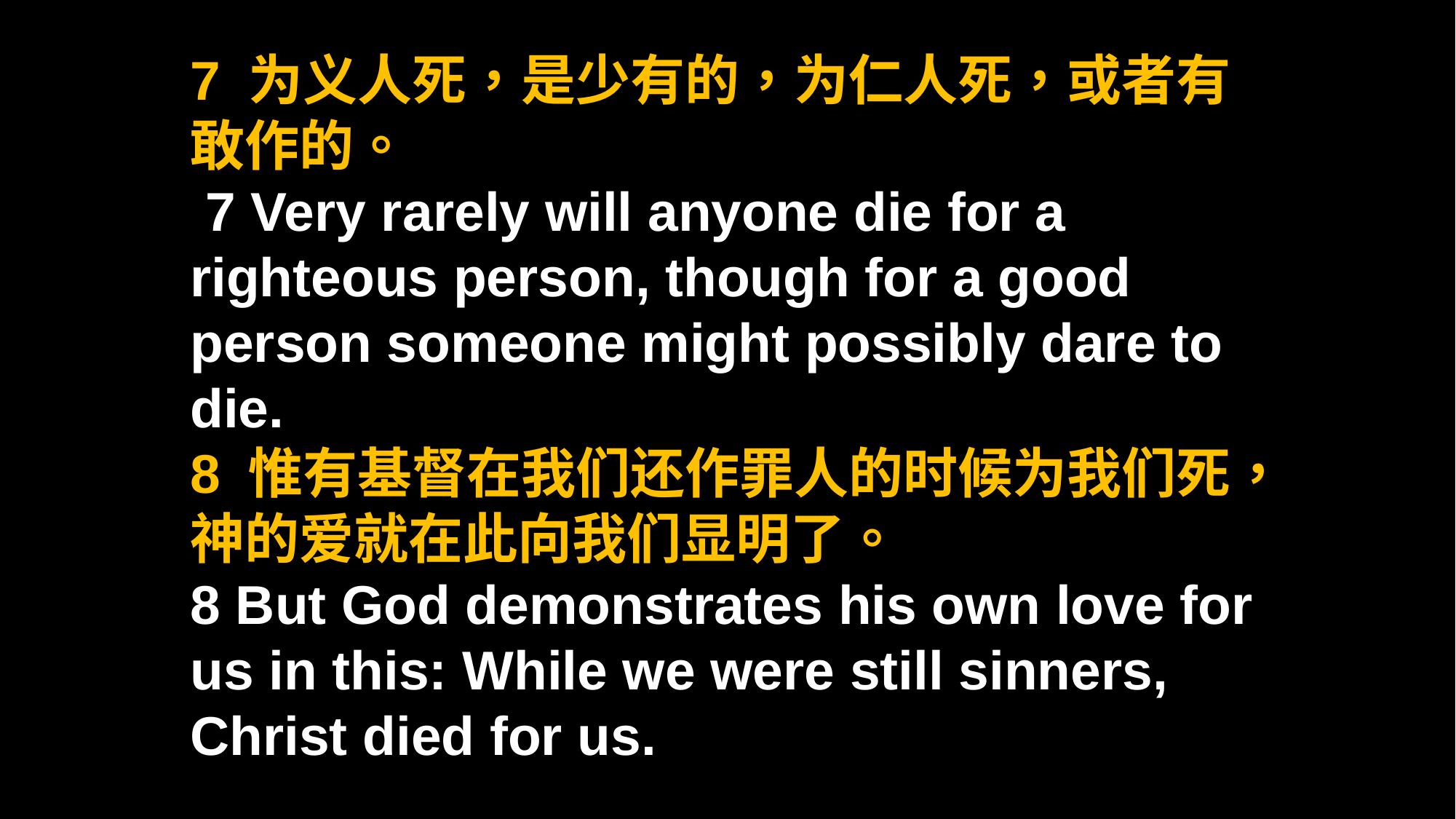

7 为义人死，是少有的，为仁人死，或者有敢作的。
 7 Very rarely will anyone die for a righteous person, though for a good person someone might possibly dare to die.
8 惟有基督在我们还作罪人的时候为我们死，神的爱就在此向我们显明了。
8 But God demonstrates his own love for us in this: While we were still sinners, Christ died for us.